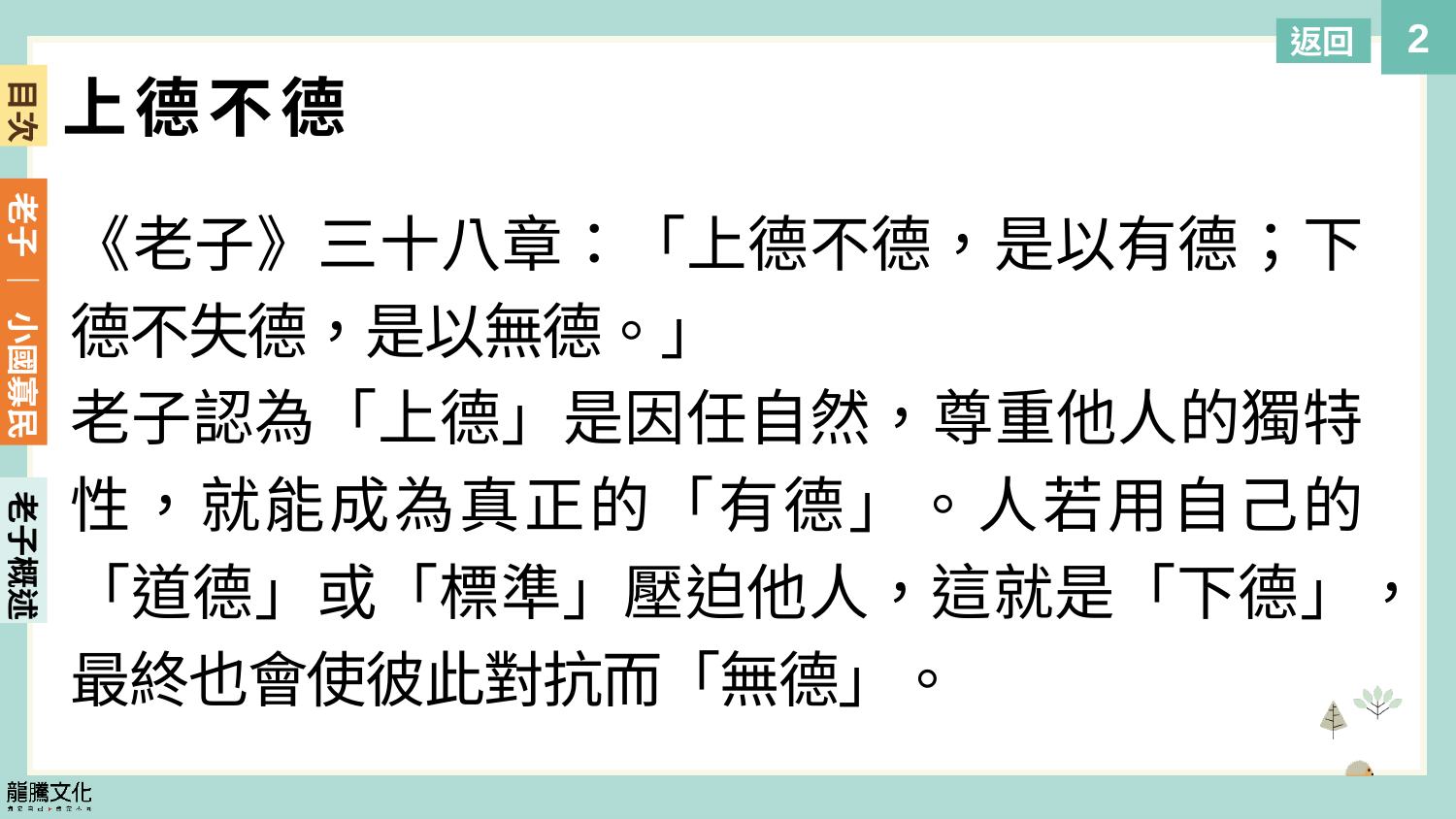

返回
上德不德
《老子》三十八章：「上德不德，是以有德；下德不失德，是以無德。」
老子認為「上德」是因任自然，尊重他人的獨特性，就能成為真正的「有德」。人若用自己的「道德」或「標準」壓迫他人，這就是「下德」，最終也會使彼此對抗而「無德」。
老子概述